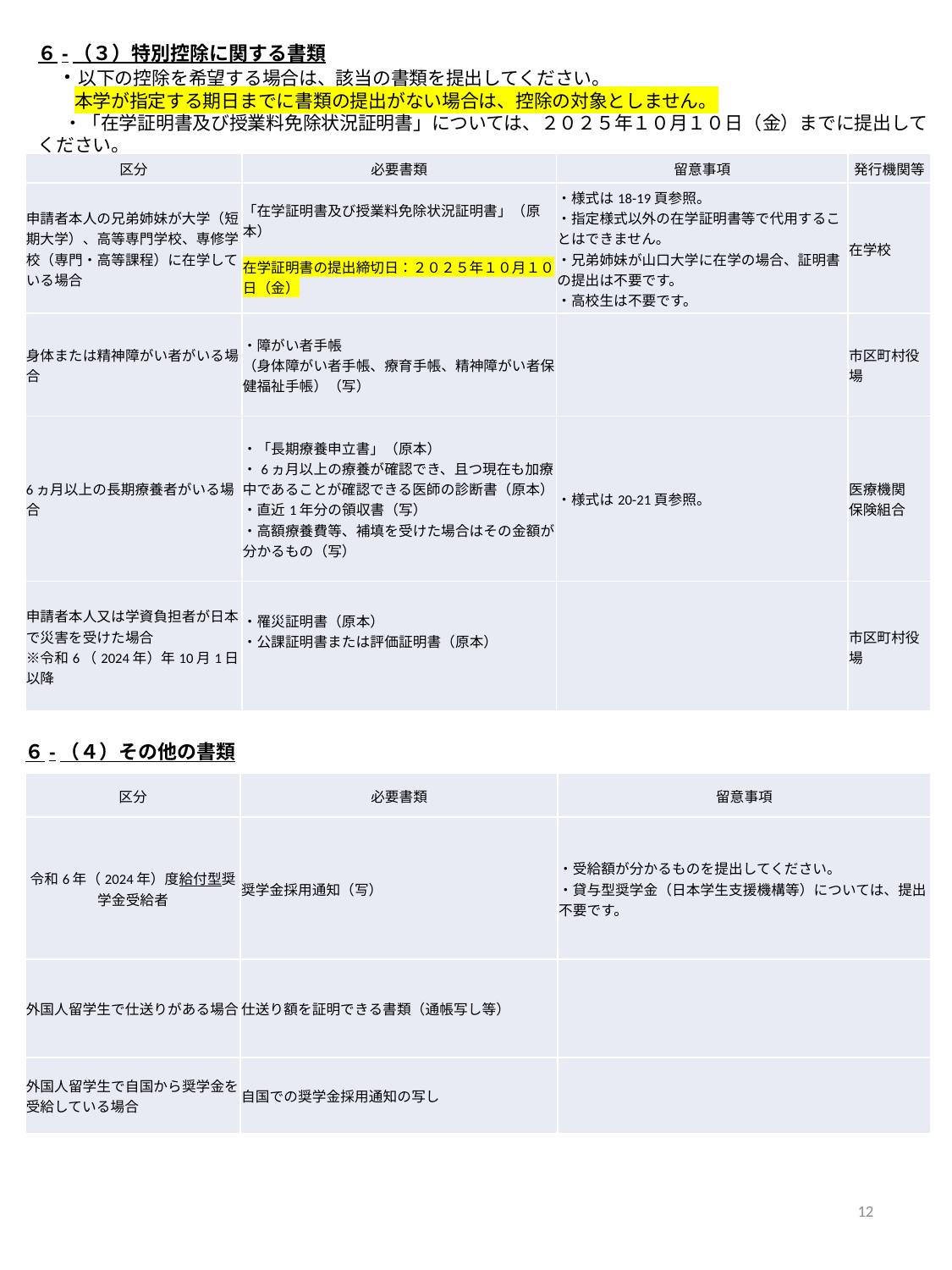

６-（３）特別控除に関する書類
   ・以下の控除を希望する場合は、該当の書類を提出してください。
　　本学が指定する期日までに書類の提出がない場合は、控除の対象としません。
　  ・「在学証明書及び授業料免除状況証明書」については、２０２５年１０月１０日（金）までに提出してください。
| 区分 | 必要書類 | 留意事項 | 発行機関等 |
| --- | --- | --- | --- |
| 申請者本人の兄弟姉妹が大学（短期大学）、高等専門学校、専修学校（専門・高等課程）に在学している場合 | 「在学証明書及び授業料免除状況証明書」（原本） 在学証明書の提出締切日：２０２５年１０月１０日（金） | ・様式は18-19頁参照。 ・指定様式以外の在学証明書等で代用することはできません。 ・兄弟姉妹が山口大学に在学の場合、証明書の提出は不要です。 ・高校生は不要です。 | 在学校 |
| 身体または精神障がい者がいる場合 | ・障がい者手帳 （身体障がい者手帳、療育手帳、精神障がい者保健福祉手帳）（写） |  | 市区町村役場 |
| 6ヵ月以上の長期療養者がいる場合 | ・「長期療養申立書」（原本） ・6ヵ月以上の療養が確認でき、且つ現在も加療中であることが確認できる医師の診断書（原本） ・直近1年分の領収書（写） ・高額療養費等、補填を受けた場合はその金額が分かるもの（写） | ・様式は20-21頁参照。 | 医療機関 保険組合 |
| 申請者本人又は学資負担者が日本で災害を受けた場合 ※令和6（2024年）年10月1日以降 | ・罹災証明書（原本） ・公課証明書または評価証明書（原本） |  | 市区町村役場 |
６-（４）その他の書類
| 区分 | 必要書類 | 留意事項 |
| --- | --- | --- |
| 令和6年（2024年）度給付型奨学金受給者 | 奨学金採用通知（写） | ・受給額が分かるものを提出してください。 ・貸与型奨学金（日本学生支援機構等）については、提出不要です。 |
| 外国人留学生で仕送りがある場合 | 仕送り額を証明できる書類（通帳写し等） |  |
| 外国人留学生で自国から奨学金を受給している場合 | 自国での奨学金採用通知の写し |  |
12